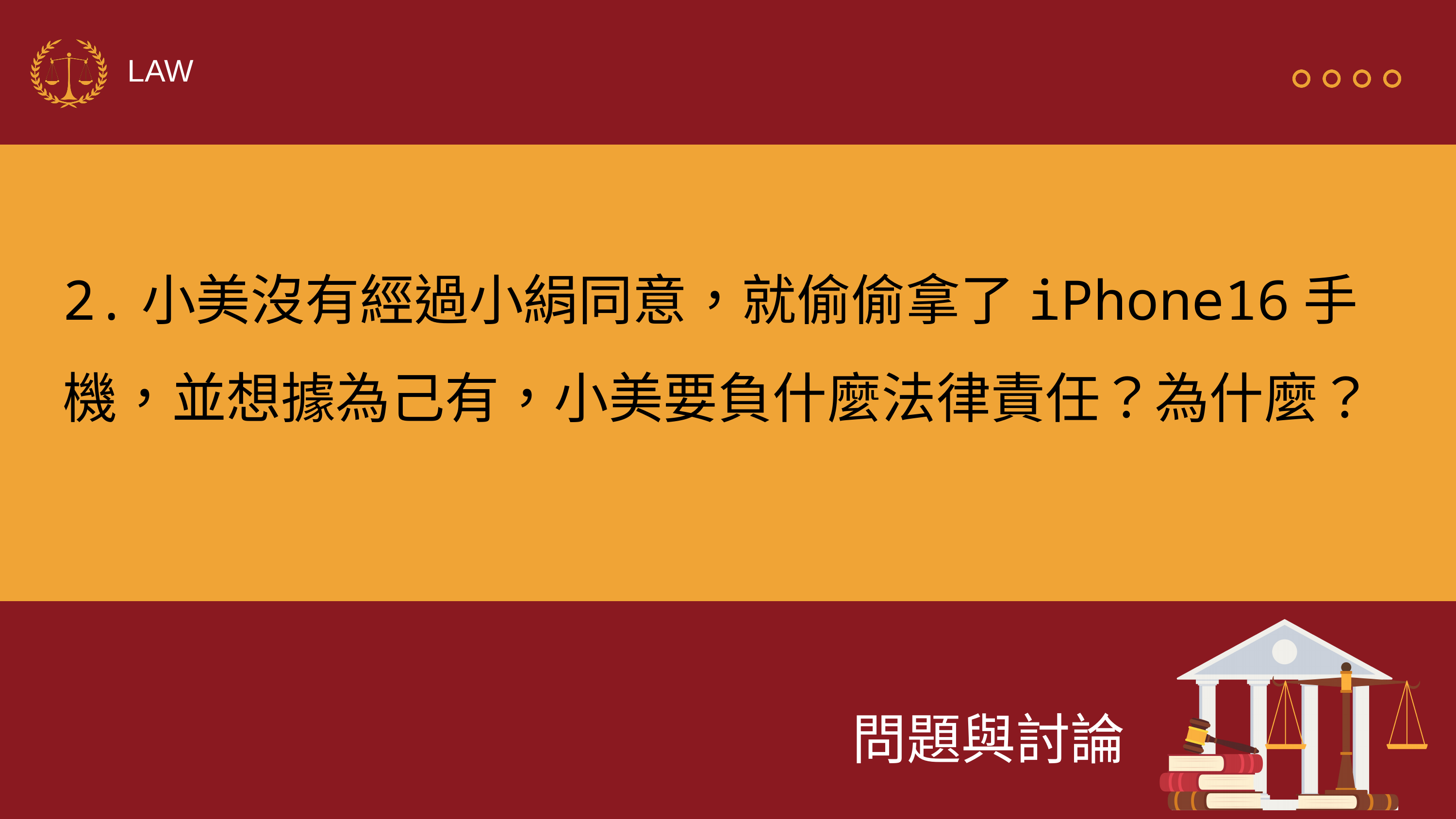

LAW

2.小美沒有經過小絹同意，就偷偷拿了iPhone16手機，並想據為己有，小美要負什麼法律責任？為什麼？

問題與討論